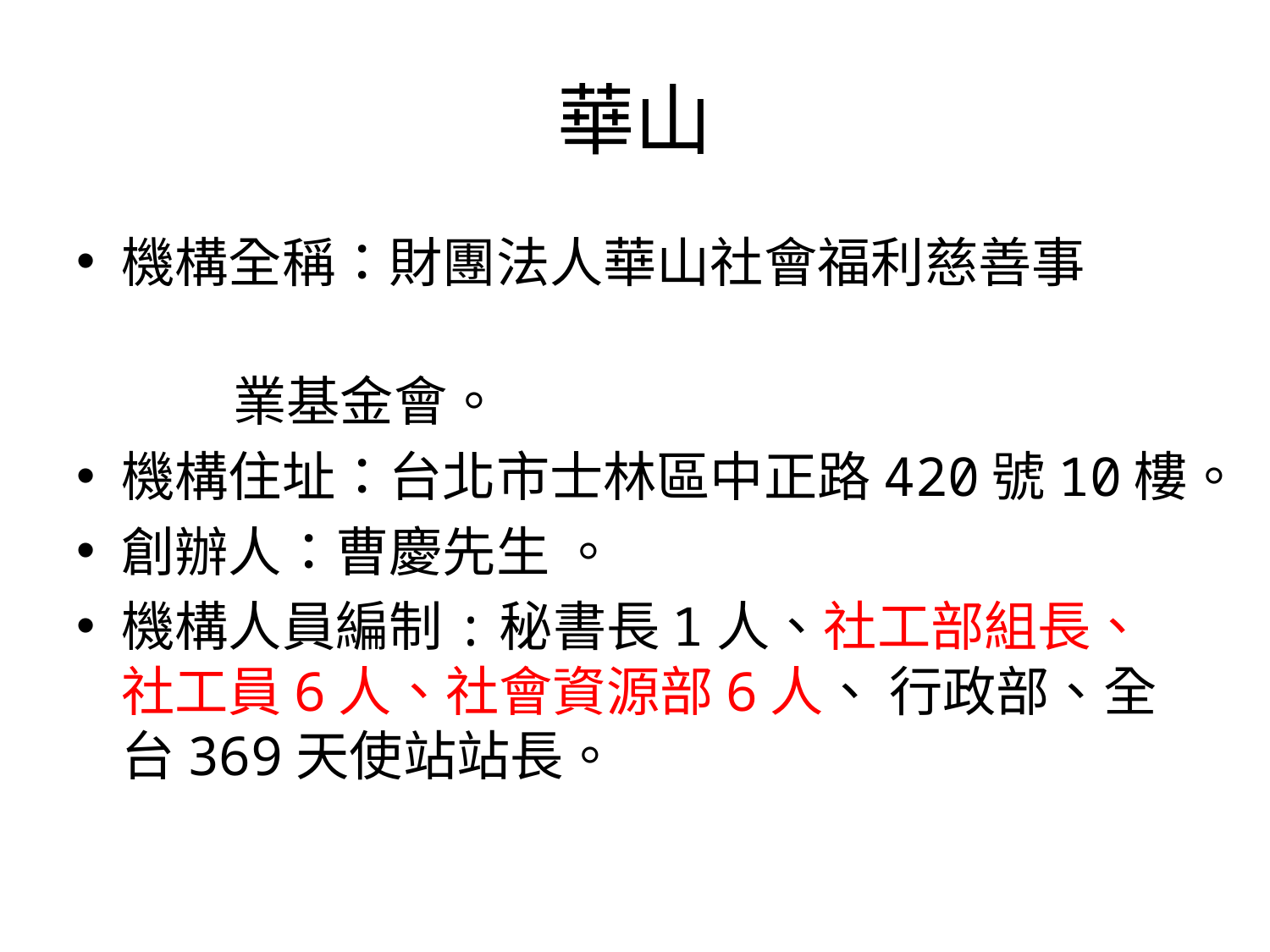

# 華山
機構全稱：財團法人華山社會福利慈善事
            業基金會。
機構住址：台北市士林區中正路420號10樓。
創辦人：曹慶先生 。
機構人員編制:秘書長1人、社工部組長、社工員6人、社會資源部6人、 行政部、全台369天使站站長。